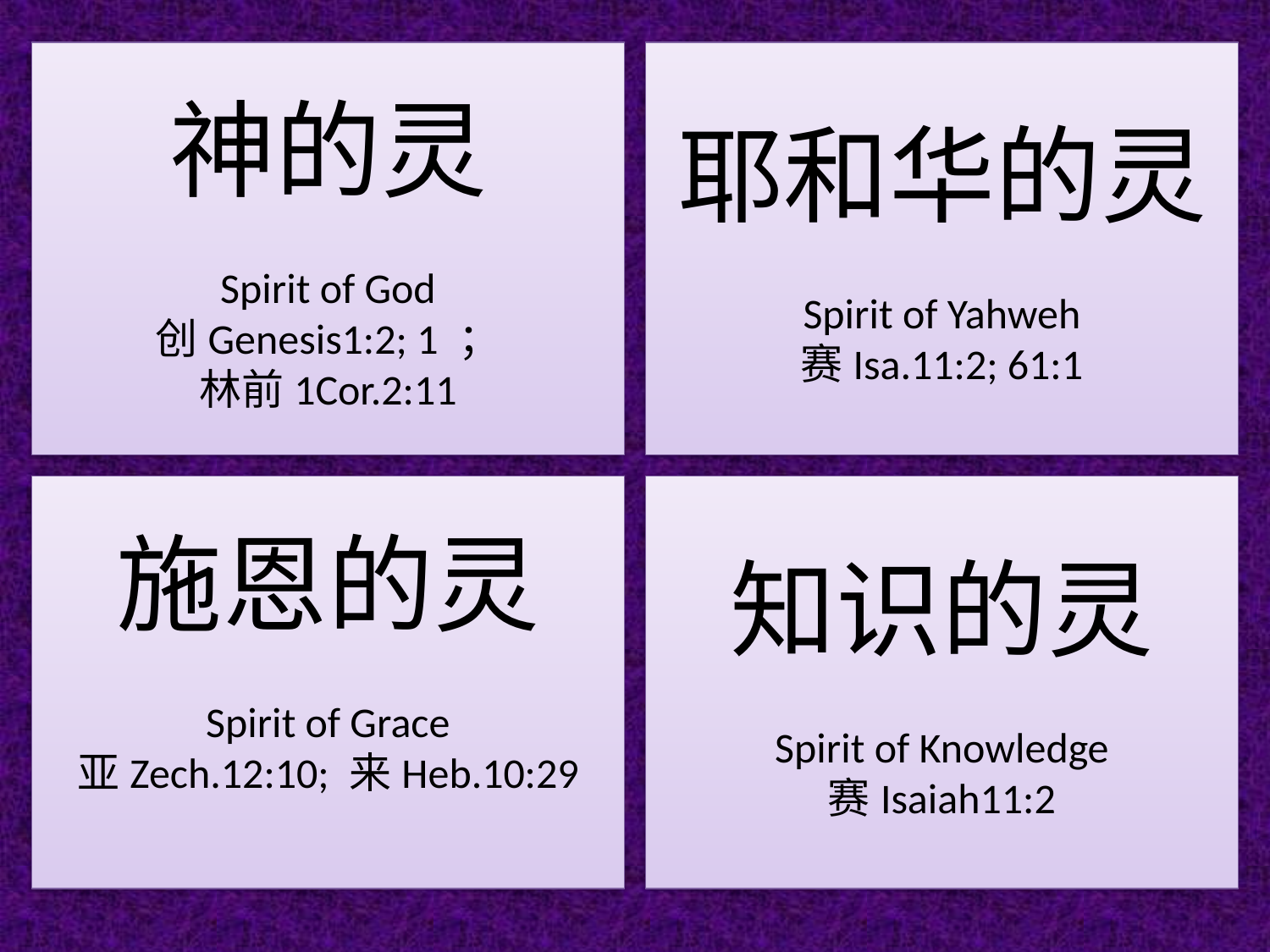

神的灵

Spirit of God
创Genesis1:2; 1 ；
林前1Cor.2:11
耶和华的灵

Spirit of Yahweh
赛Isa.11:2; 61:1
施恩的灵

Spirit of Grace
亚Zech.12:10; 来Heb.10:29

知识的灵

Spirit of Knowledge
赛Isaiah11:2